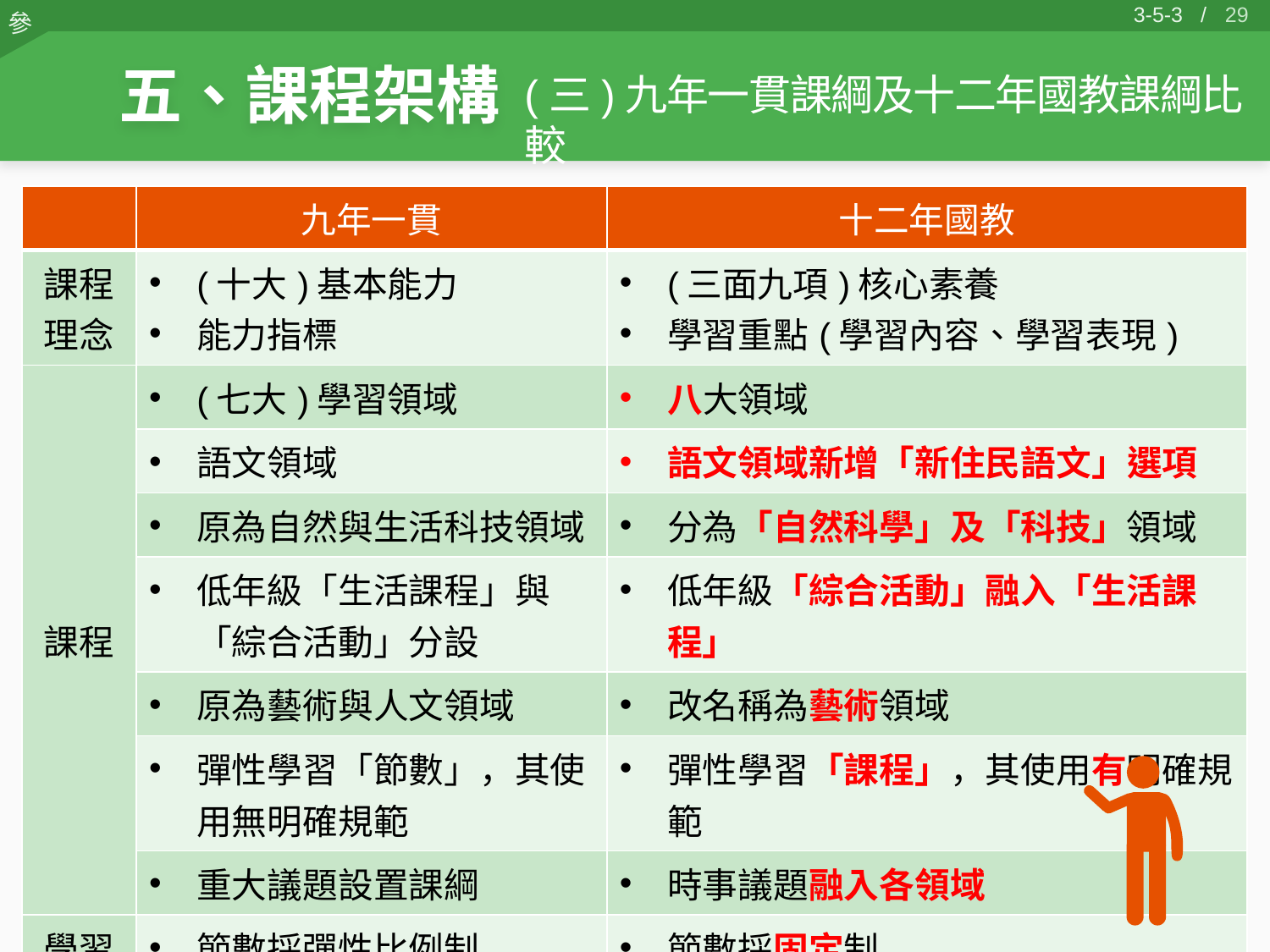

29
3-5-3   /
五、課程架構
(三)九年一貫課綱及十二年國教課綱比較
|  | 九年一貫 | 十二年國教 |
| --- | --- | --- |
| 課程理念 | (十大)基本能力 能力指標 | (三面九項)核心素養 學習重點(學習內容、學習表現) |
| 課程 | (七大)學習領域 | 八大領域 |
|  | 語文領域 | 語文領域新增「新住民語文」選項 |
|  | 原為自然與生活科技領域 | 分為「自然科學」及「科技」領域 |
|  | 低年級「生活課程」與「綜合活動」分設 | 低年級「綜合活動」融入「生活課程」 |
|  | 原為藝術與人文領域 | 改名稱為藝術領域 |
|  | 彈性學習「節數」，其使用無明確規範 | 彈性學習「課程」，其使用有明確規範 |
|  | 重大議題設置課綱 | 時事議題融入各領域 |
| 學習節數 | 節數採彈性比例制 | 節數採固定制 學習總節數不變 |